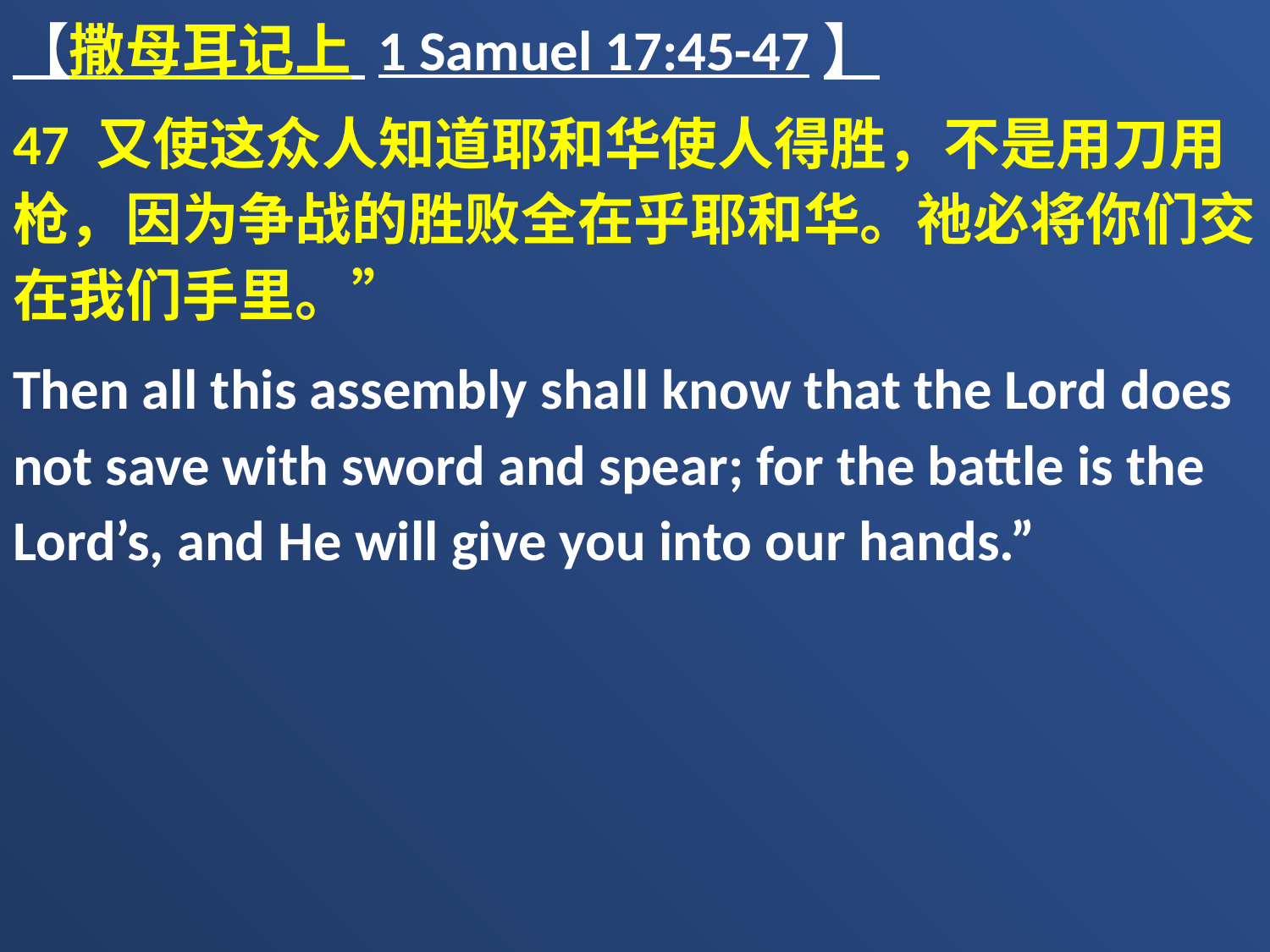

【撒母耳记上 1 Samuel 17:45-47】
47 又使这众人知道耶和华使人得胜，不是用刀用枪，因为争战的胜败全在乎耶和华。祂必将你们交在我们手里。”
Then all this assembly shall know that the Lord does not save with sword and spear; for the battle is the Lord’s, and He will give you into our hands.”